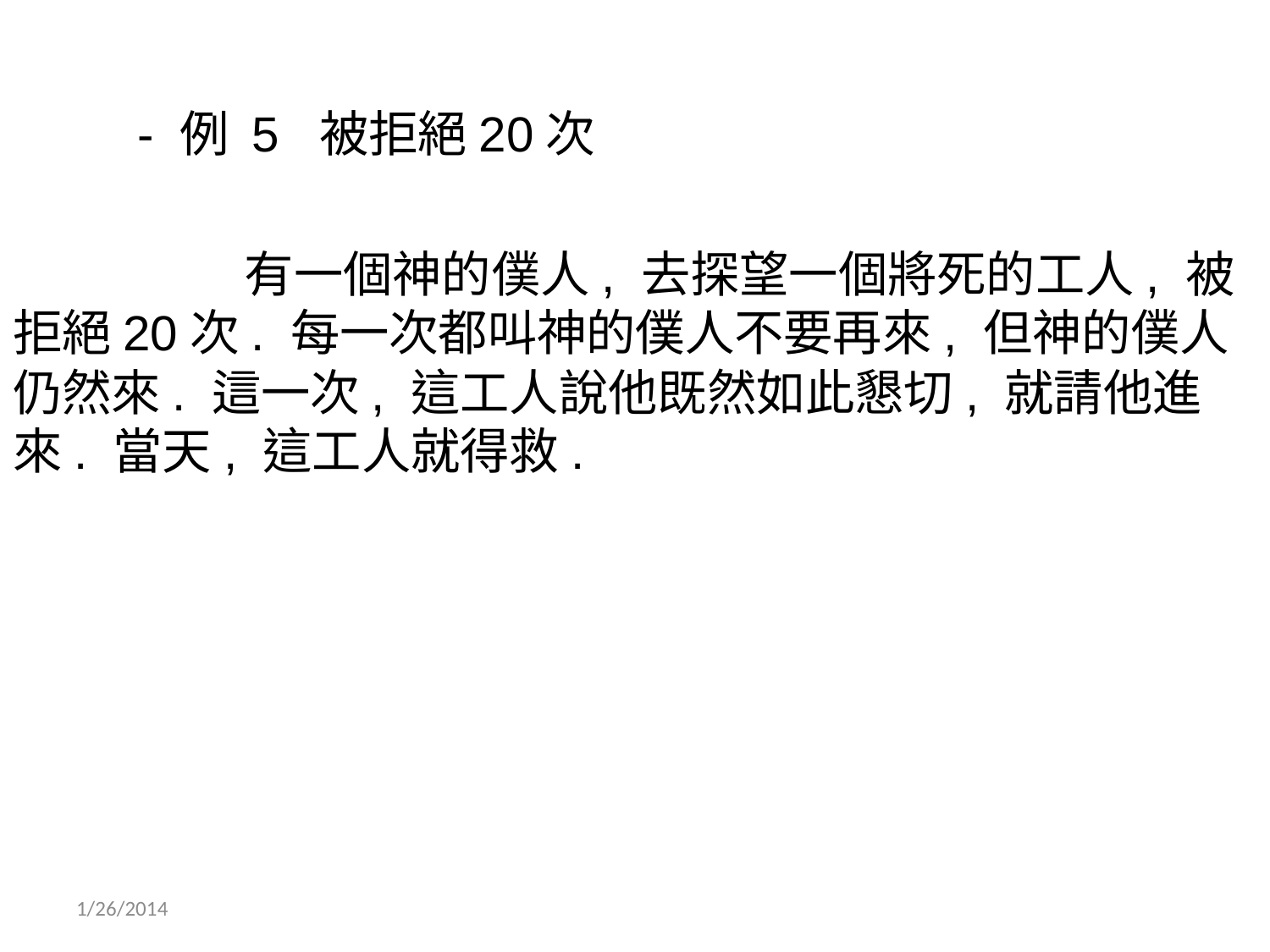

- 例 5  被拒絕20次

                    有一個神的僕人, 去探望一個將死的工人, 被拒絕20次. 每一次都叫神的僕人不要再來, 但神的僕人仍然來. 這一次, 這工人說他既然如此懇切, 就請他進來. 當天, 這工人就得救.

1/26/2014